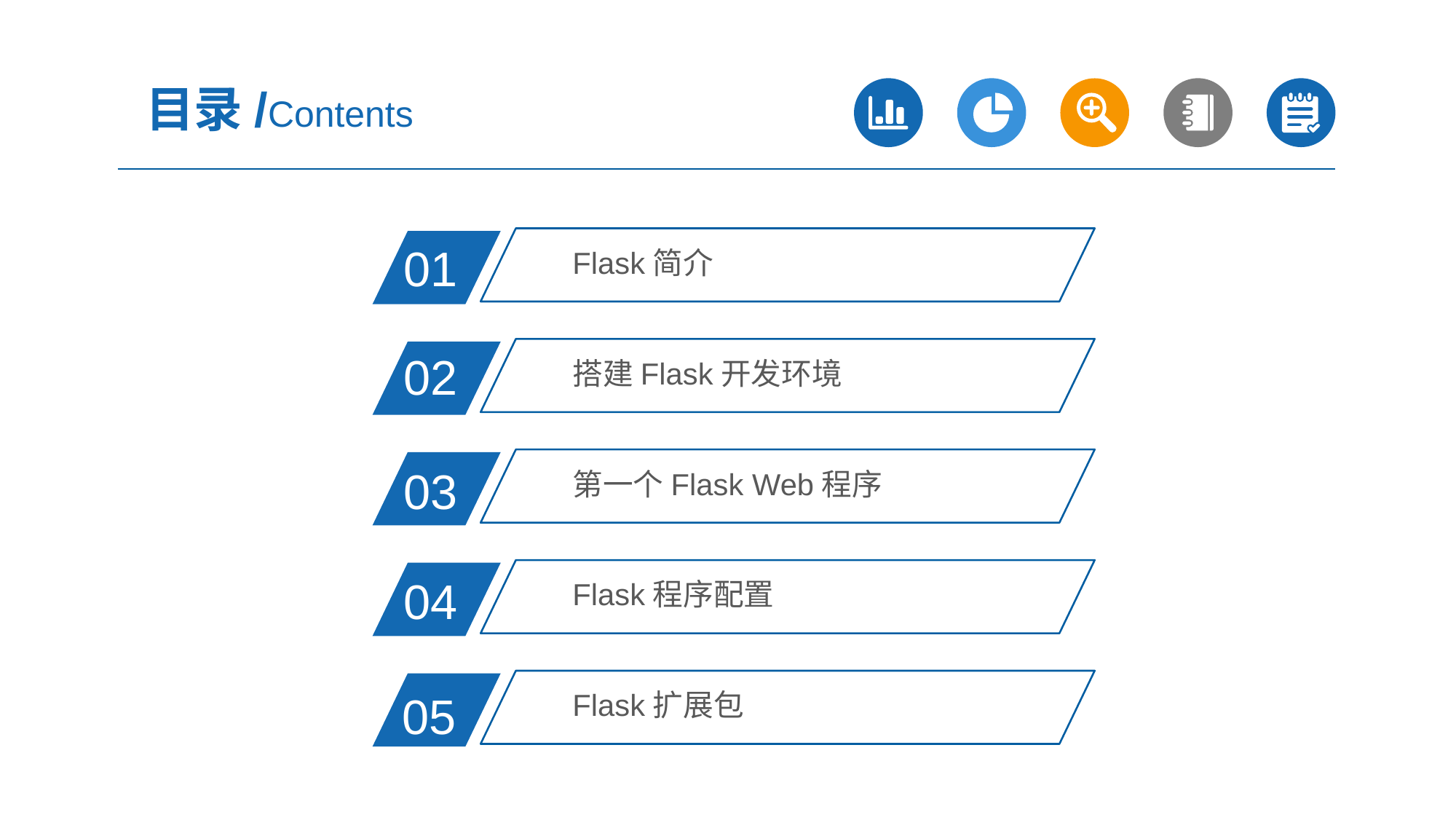

目录/Contents

Flask简介

01

搭建Flask开发环境
02

第一个Flask Web程序

03

Flask程序配置

04

Flask扩展包

05